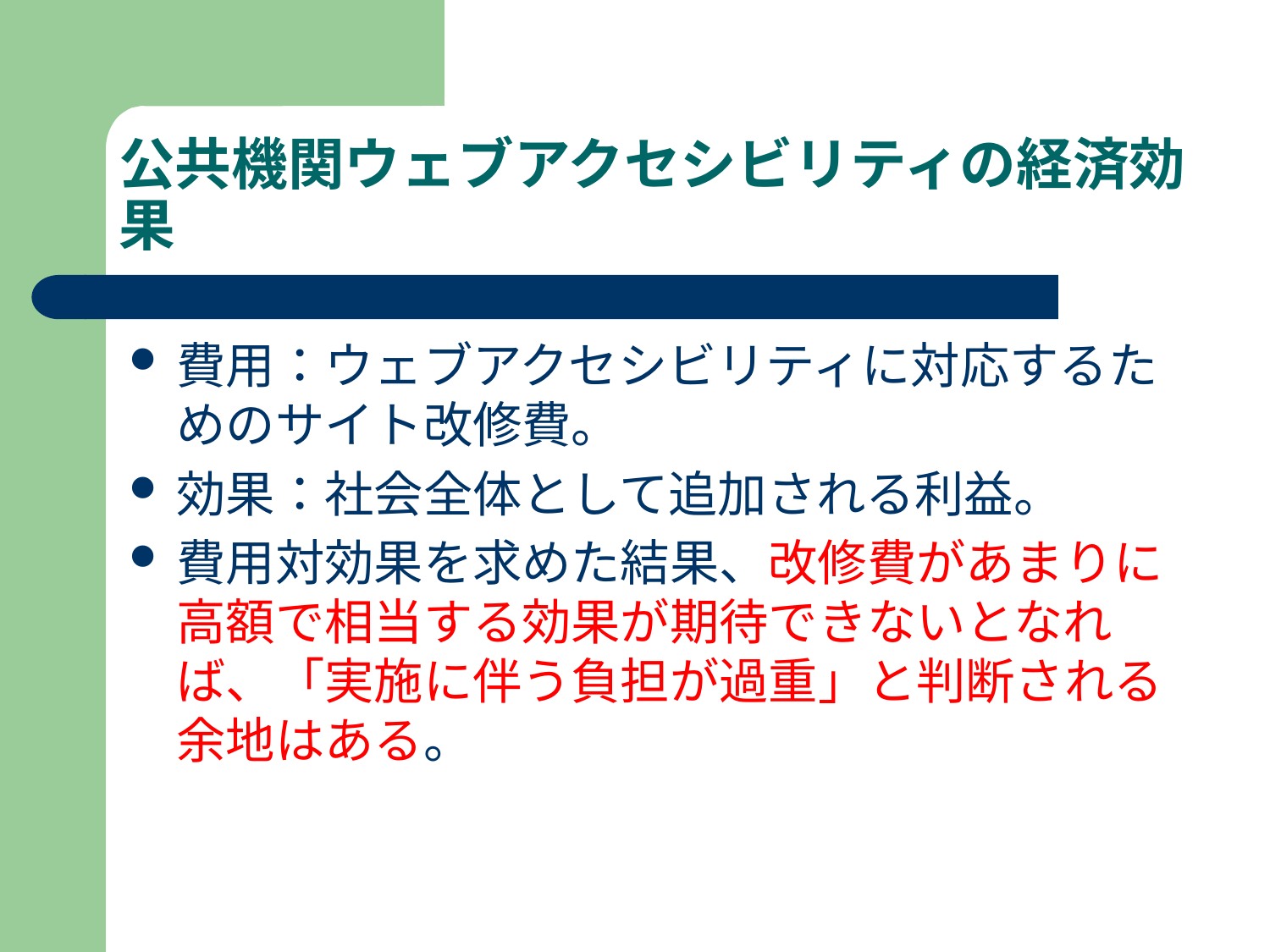

# 公共機関ウェブアクセシビリティの経済効果
費用：ウェブアクセシビリティに対応するためのサイト改修費。
効果：社会全体として追加される利益。
費用対効果を求めた結果、改修費があまりに高額で相当する効果が期待できないとなれば、「実施に伴う負担が過重」と判断される余地はある。